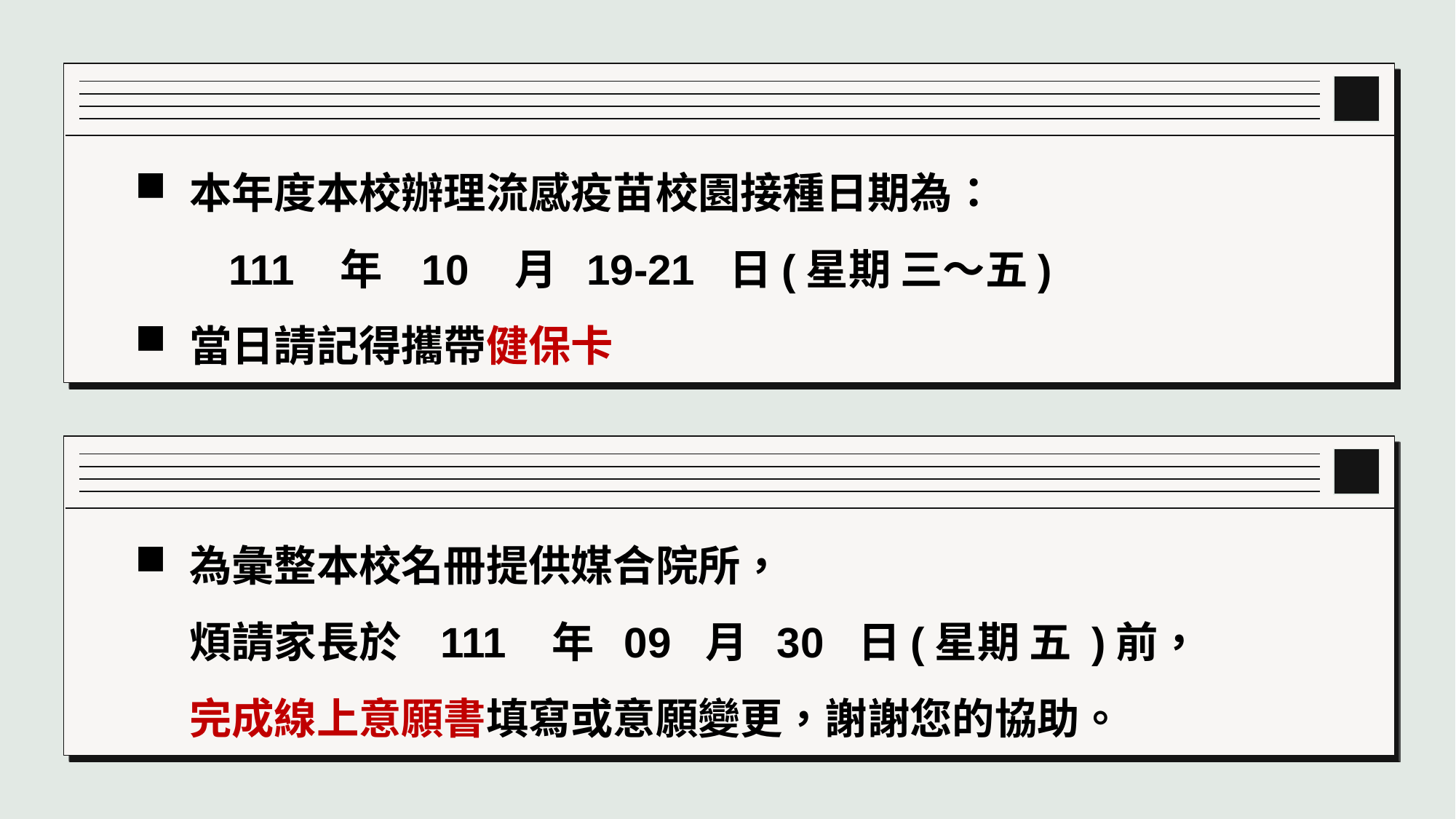

本年度本校辦理流感疫苗校園接種日期為：
   111   年   10   月  19-21  日(星期 三～五)
當日請記得攜帶健保卡
為彙整本校名冊提供媒合院所，
煩請家長於   111   年  09  月  30  日(星期 五 )前，
完成線上意願書填寫或意願變更，謝謝您的協助。